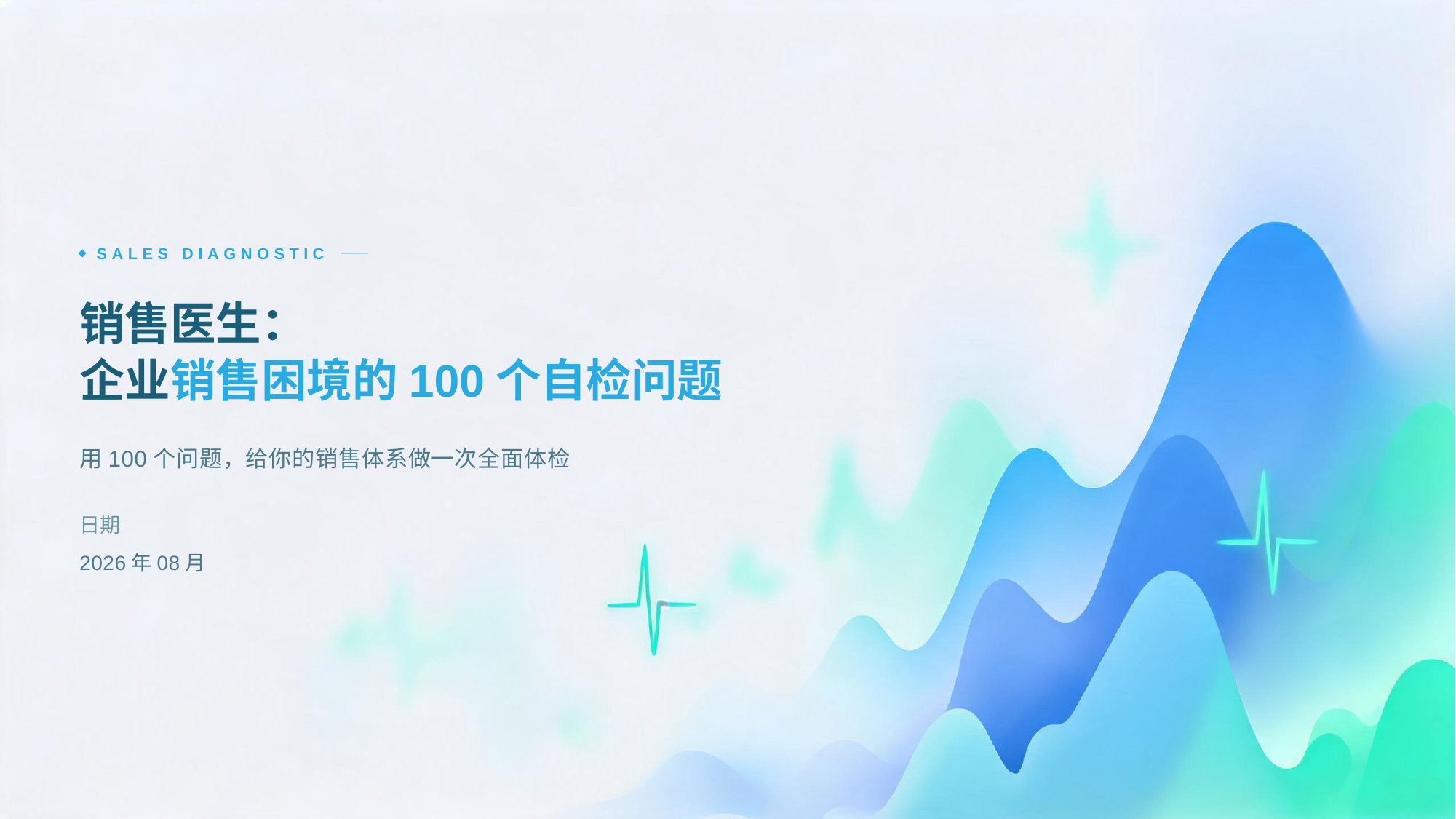

SALES DIAGNOSTIC

销售医生：
企业销售困境的100个自检问题
用100个问题，给你的销售体系做一次全面体检
日期
2026年08月